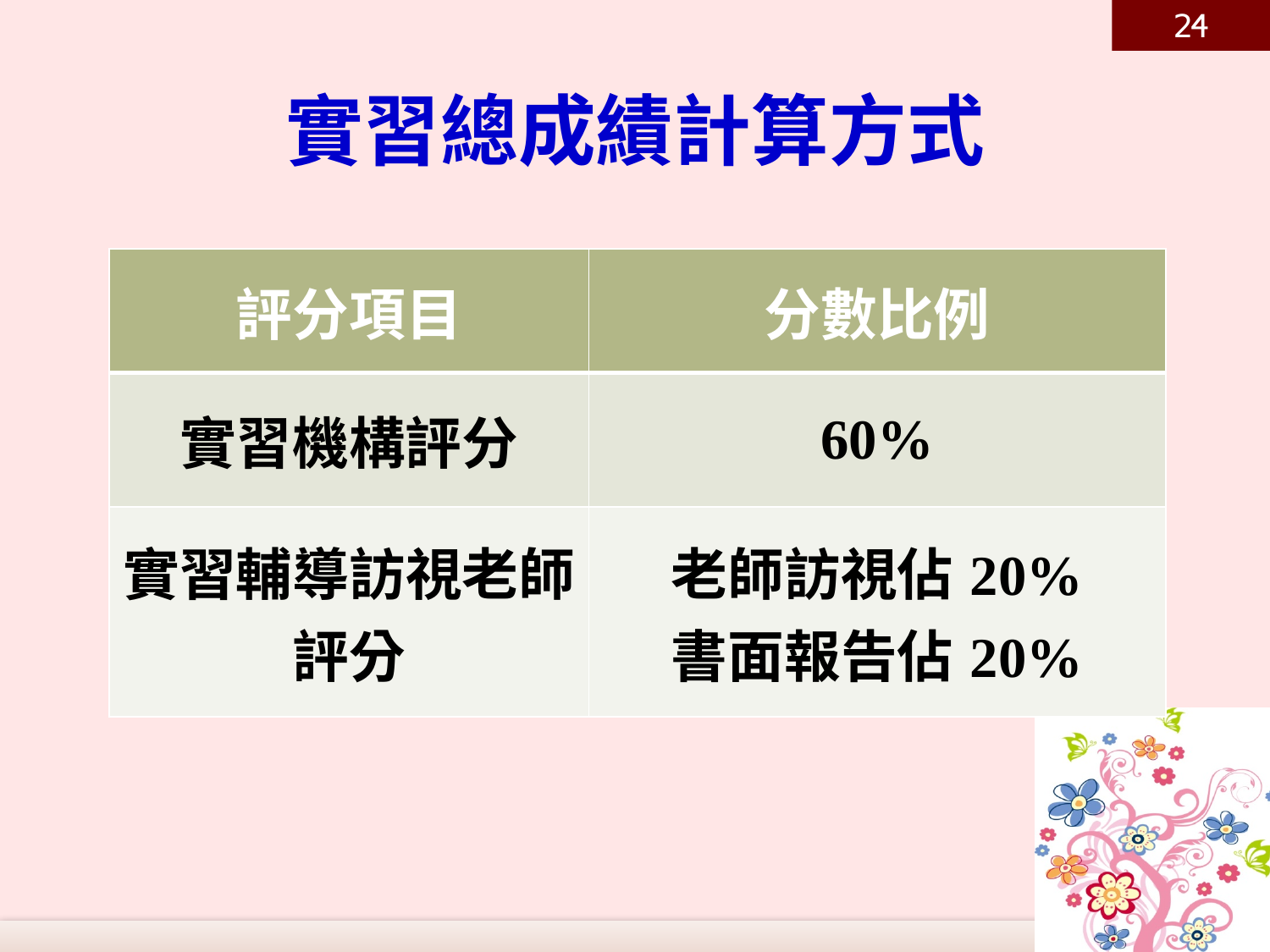

24
# 實習總成績計算方式

| 評分項目 | 分數比例 |
| --- | --- |
| 實習機構評分 | 60% |
| 實習輔導訪視老師評分 | 老師訪視佔20% 書面報告佔20% |